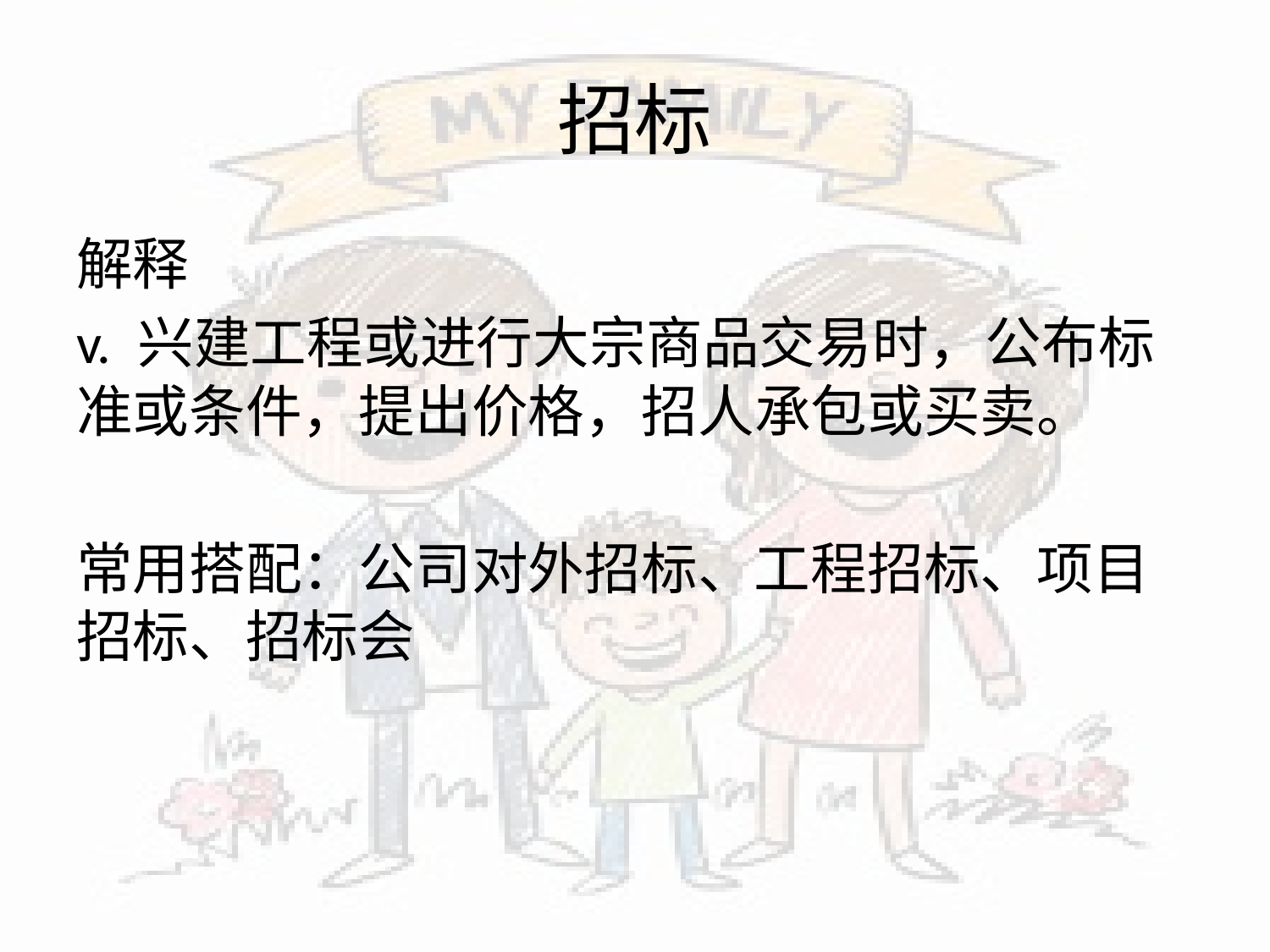

# 招标
解释
v. 兴建工程或进行大宗商品交易时，公布标准或条件，提出价格，招人承包或买卖。

常用搭配：公司对外招标、工程招标、项目招标、招标会